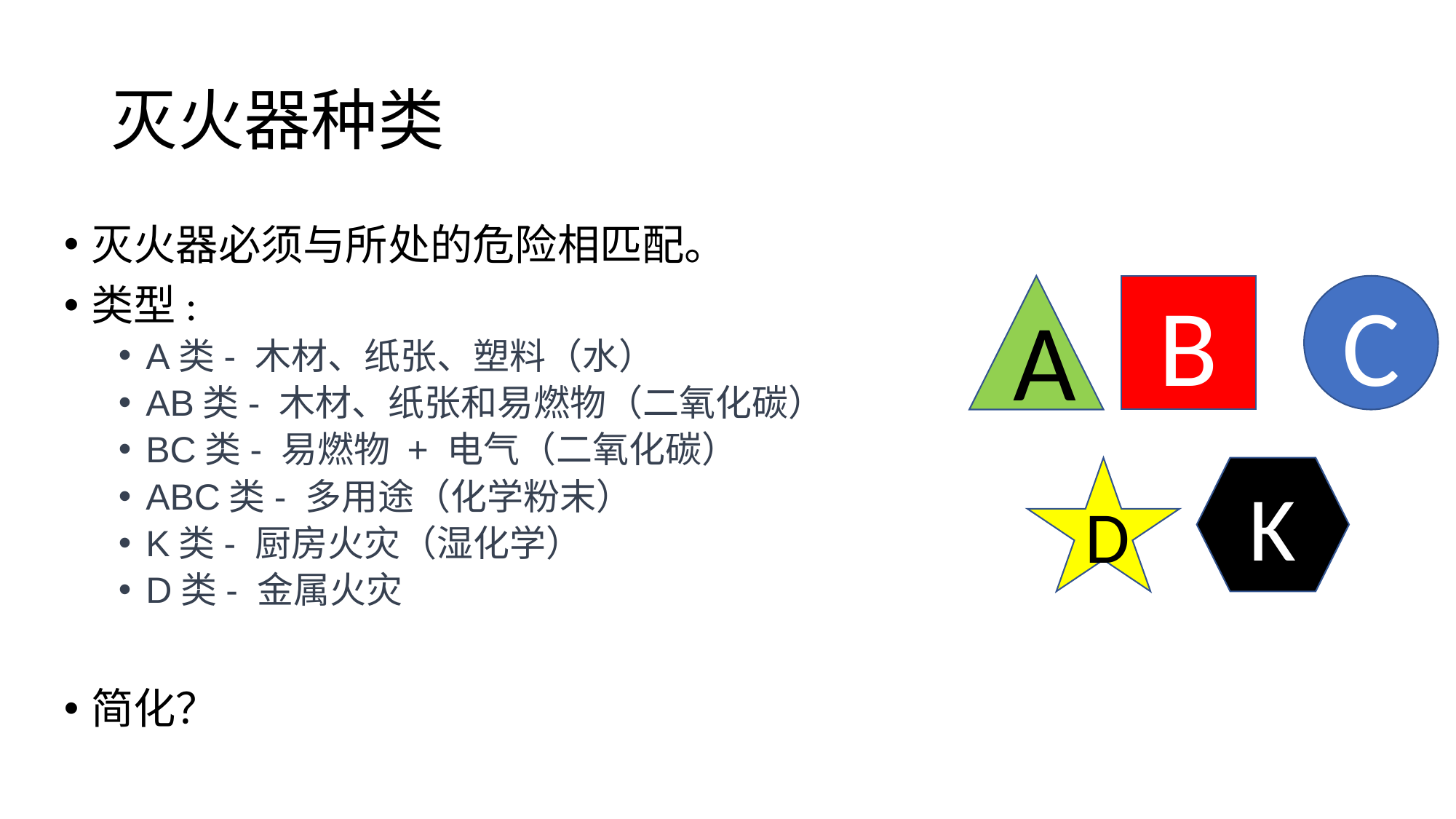

# 灭火器种类
灭火器必须与所处的危险相匹配。
类型:
A类- 木材、纸张、塑料（水）
AB类- 木材、纸张和易燃物（二氧化碳）
BC类- 易燃物 + 电气（二氧化碳）
ABC类- 多用途（化学粉末）
K类- 厨房火灾（湿化学）
D类- 金属火灾

简化？

A
B
C
D
K